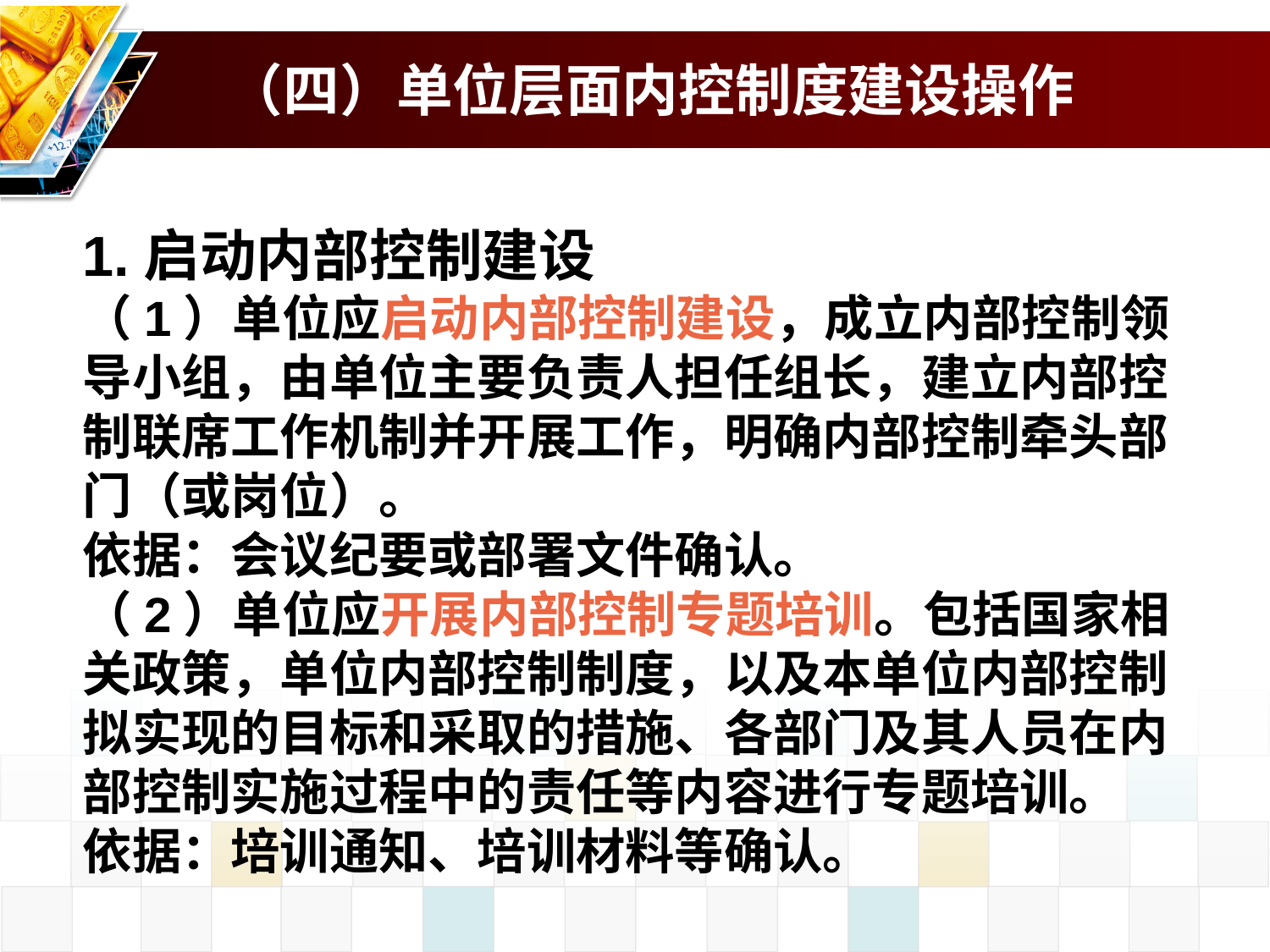

（四）单位层面内控制度建设操作
1.启动内部控制建设
（1）单位应启动内部控制建设，成立内部控制领导小组，由单位主要负责人担任组长，建立内部控制联席工作机制并开展工作，明确内部控制牵头部门（或岗位）。
依据：会议纪要或部署文件确认。
（2）单位应开展内部控制专题培训。包括国家相关政策，单位内部控制制度，以及本单位内部控制拟实现的目标和采取的措施、各部门及其人员在内部控制实施过程中的责任等内容进行专题培训。
依据：培训通知、培训材料等确认。